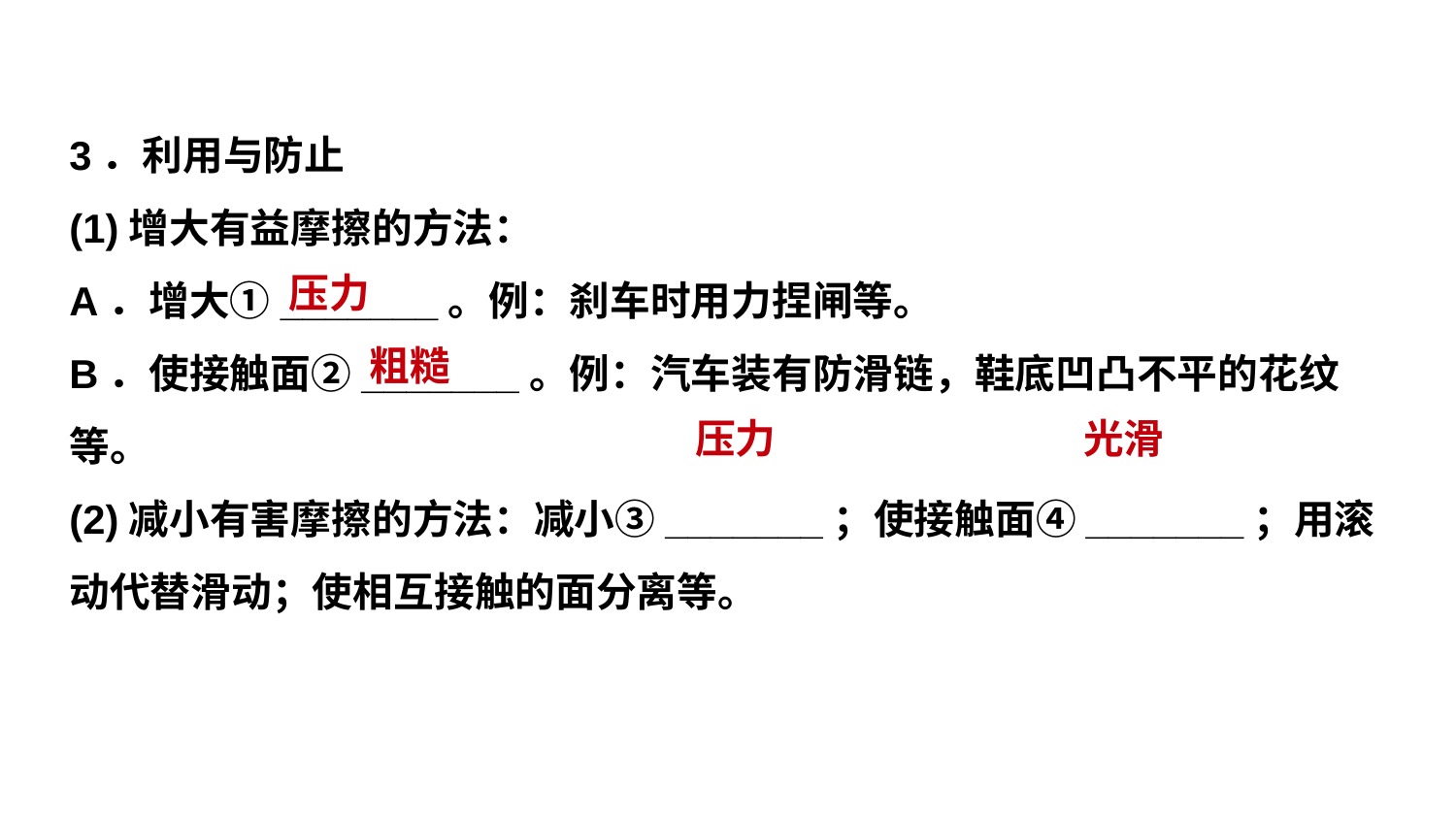

3．利用与防止
(1)增大有益摩擦的方法：
A．增大①_______。例：刹车时用力捏闸等。
B．使接触面②_______。例：汽车装有防滑链，鞋底凹凸不平的花纹等。
(2)减小有害摩擦的方法：减小③_______；使接触面④_______；用滚动代替滑动；使相互接触的面分离等。
 压力
 粗糙
 压力
 光滑